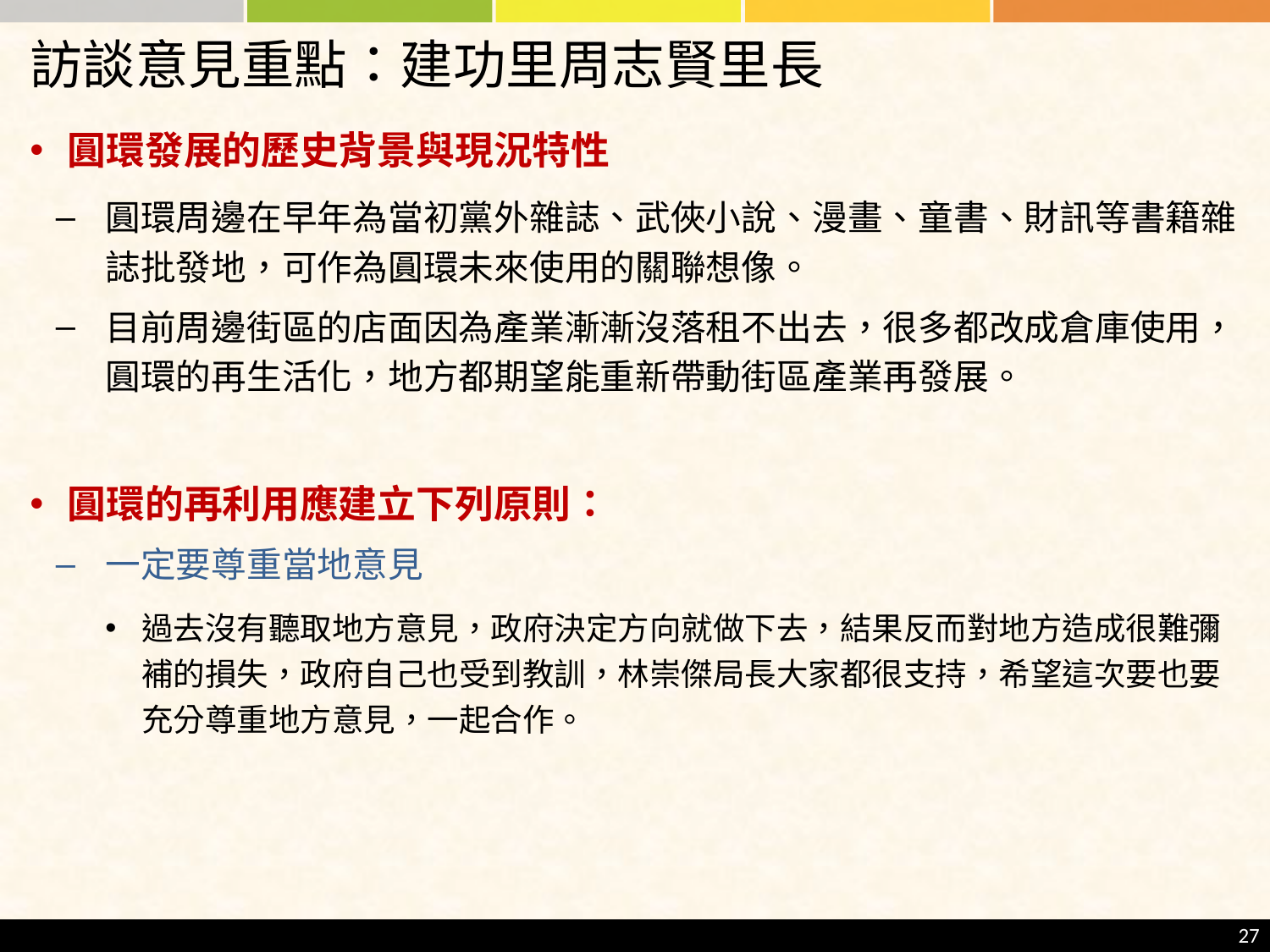

# 訪談意見重點：建功里周志賢里長
圓環發展的歷史背景與現況特性
圓環周邊在早年為當初黨外雜誌、武俠小說、漫畫、童書、財訊等書籍雜誌批發地，可作為圓環未來使用的關聯想像。
目前周邊街區的店面因為產業漸漸沒落租不出去，很多都改成倉庫使用，圓環的再生活化，地方都期望能重新帶動街區產業再發展。

圓環的再利用應建立下列原則：
一定要尊重當地意見
過去沒有聽取地方意見，政府決定方向就做下去，結果反而對地方造成很難彌補的損失，政府自己也受到教訓，林崇傑局長大家都很支持，希望這次要也要充分尊重地方意見，一起合作。

27